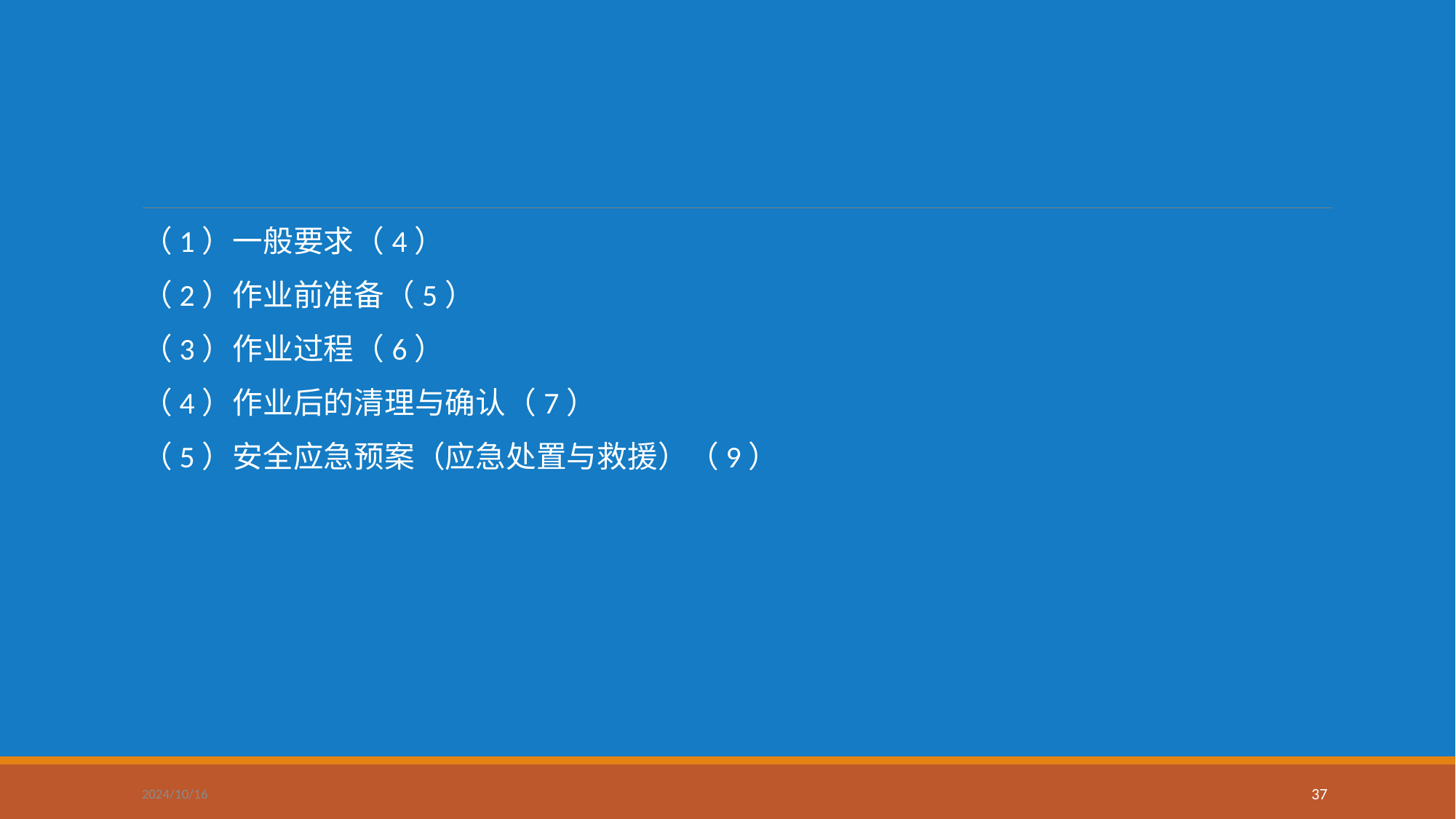

#
（1）一般要求（4）
（2）作业前准备（5）
（3）作业过程（6）
（4）作业后的清理与确认（7）
（5）安全应急预案（应急处置与救援）（9）
2024/10/16
37